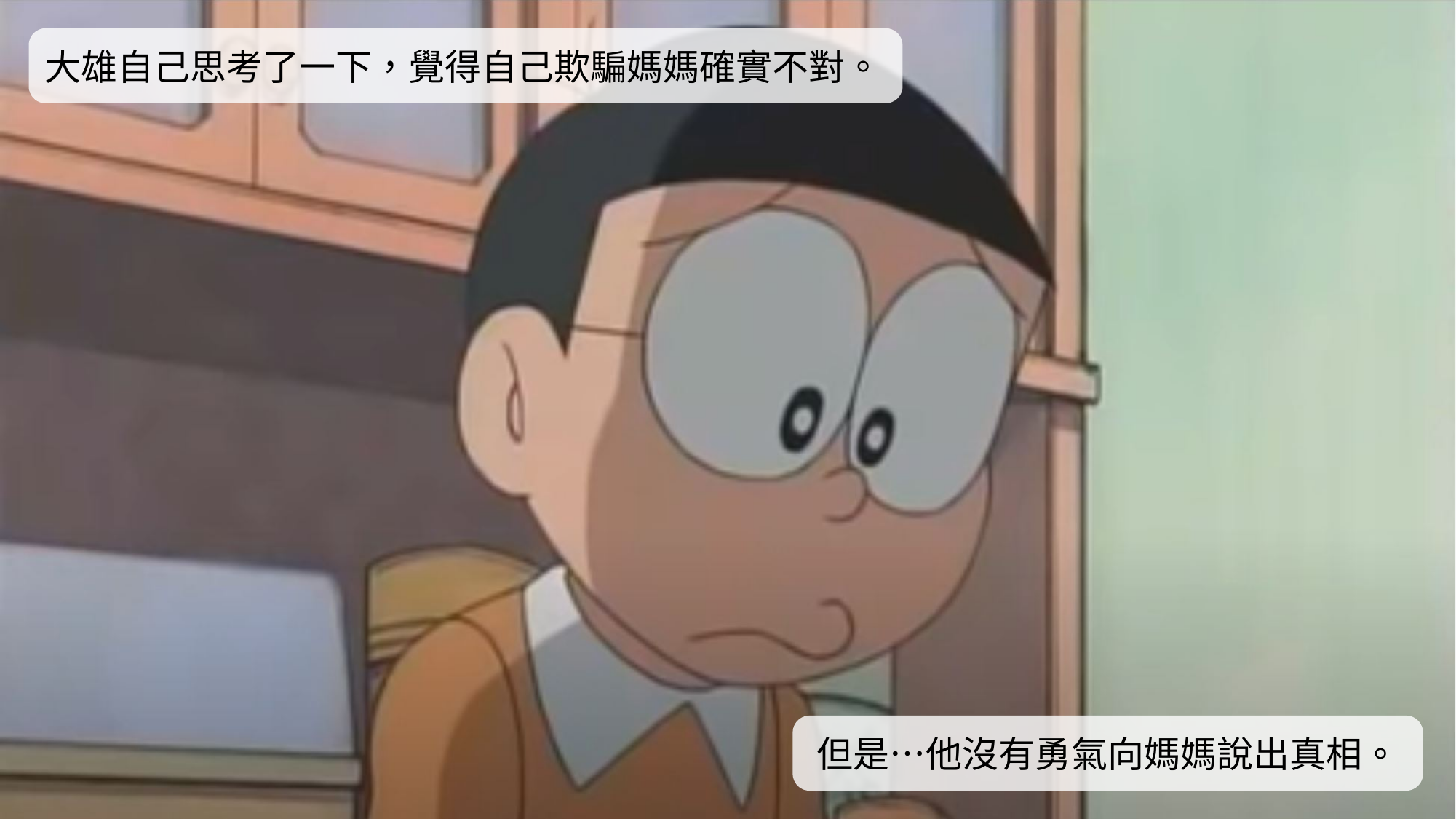

大雄自己思考了一下，覺得自己欺騙媽媽確實不對。
但是…他沒有勇氣向媽媽說出真相。